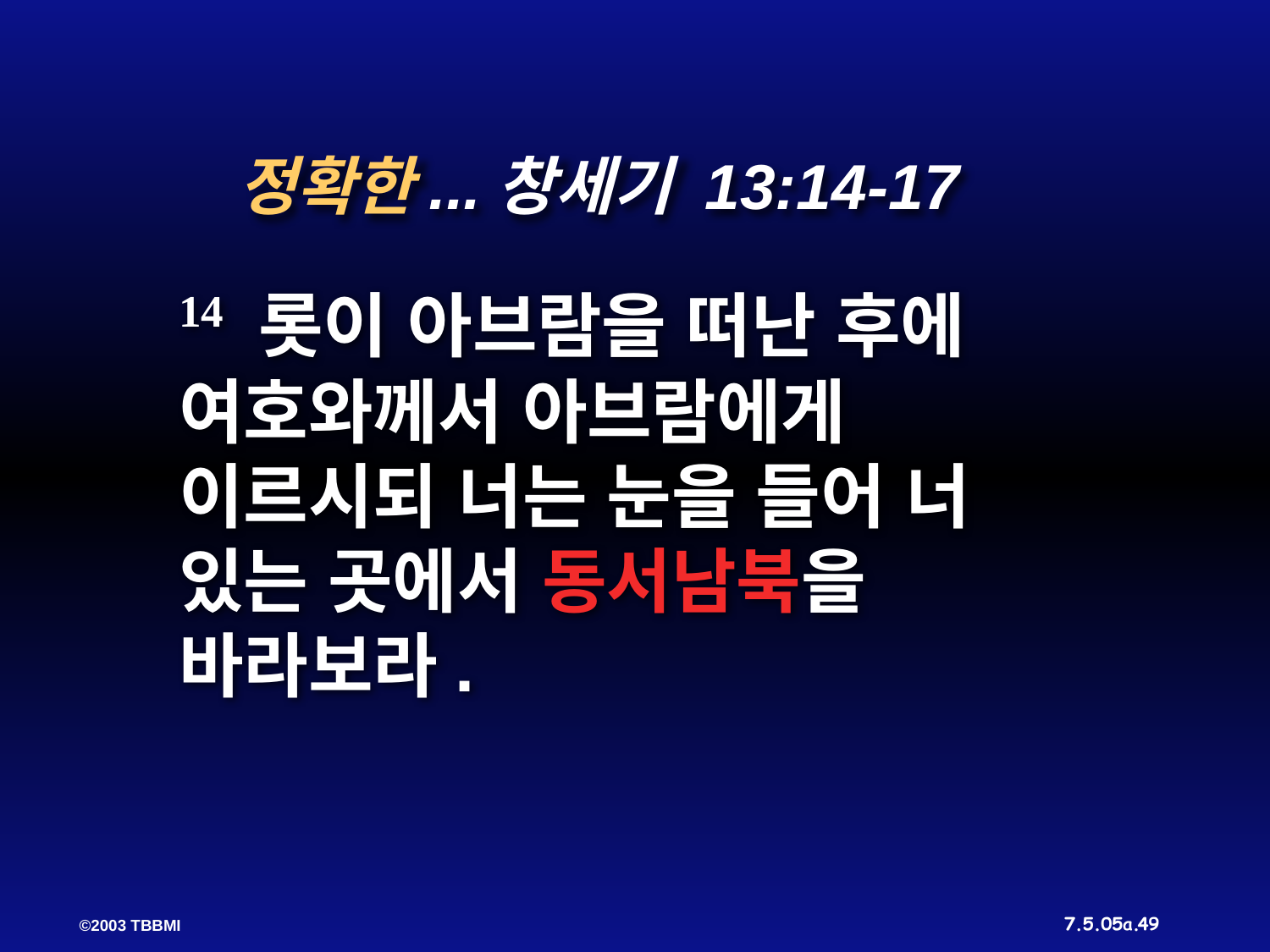

정확한...창세기 13:14-17

14 롯이 아브람을 떠난 후에 여호와께서 아브람에게 이르시되 너는 눈을 들어 너 있는 곳에서 동서남북을 바라보라.

49